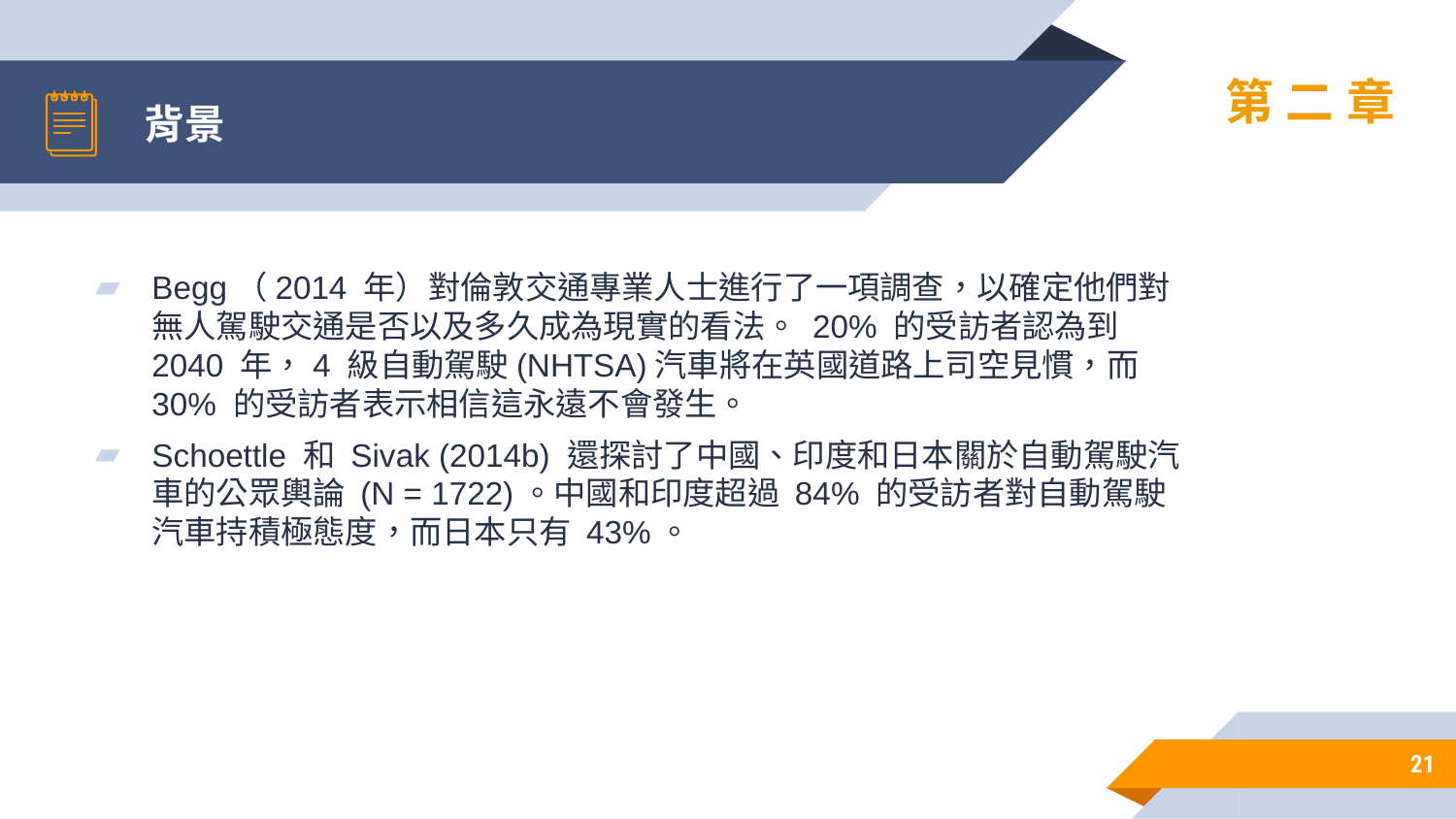

# 背景
第二章

Begg（2014 年）對倫敦交通專業人士進行了一項調查，以確定他們對無人駕駛交通是否以及多久成為現實的看法。 20% 的受訪者認為到 2040 年，4 級自動駕駛(NHTSA)汽車將在英國道路上司空見慣，而 30% 的受訪者表示相信這永遠不會發生。
Schoettle 和 Sivak (2014b) 還探討了中國、印度和日本關於自動駕駛汽車的公眾輿論 (N = 1722)。中國和印度超過 84% 的受訪者對自動駕駛汽車持積極態度，而日本只有 43%。

21